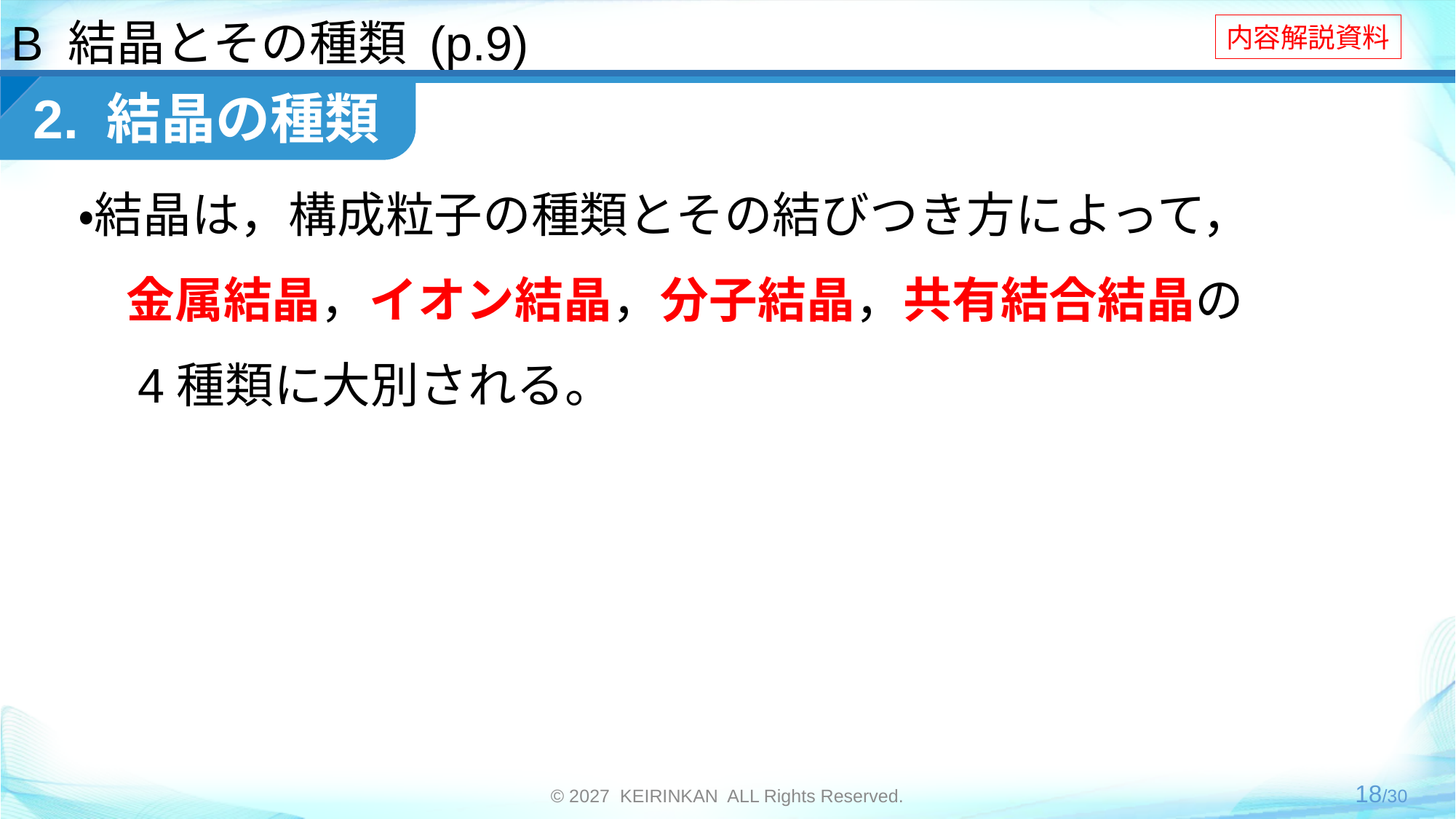

B 結晶とその種類 (p.9)

 2. 結晶の種類
・結晶は，構成粒子の種類とその結びつき方によって，
　金属結晶，イオン結晶，分子結晶，共有結合結晶の
　4種類に大別される。